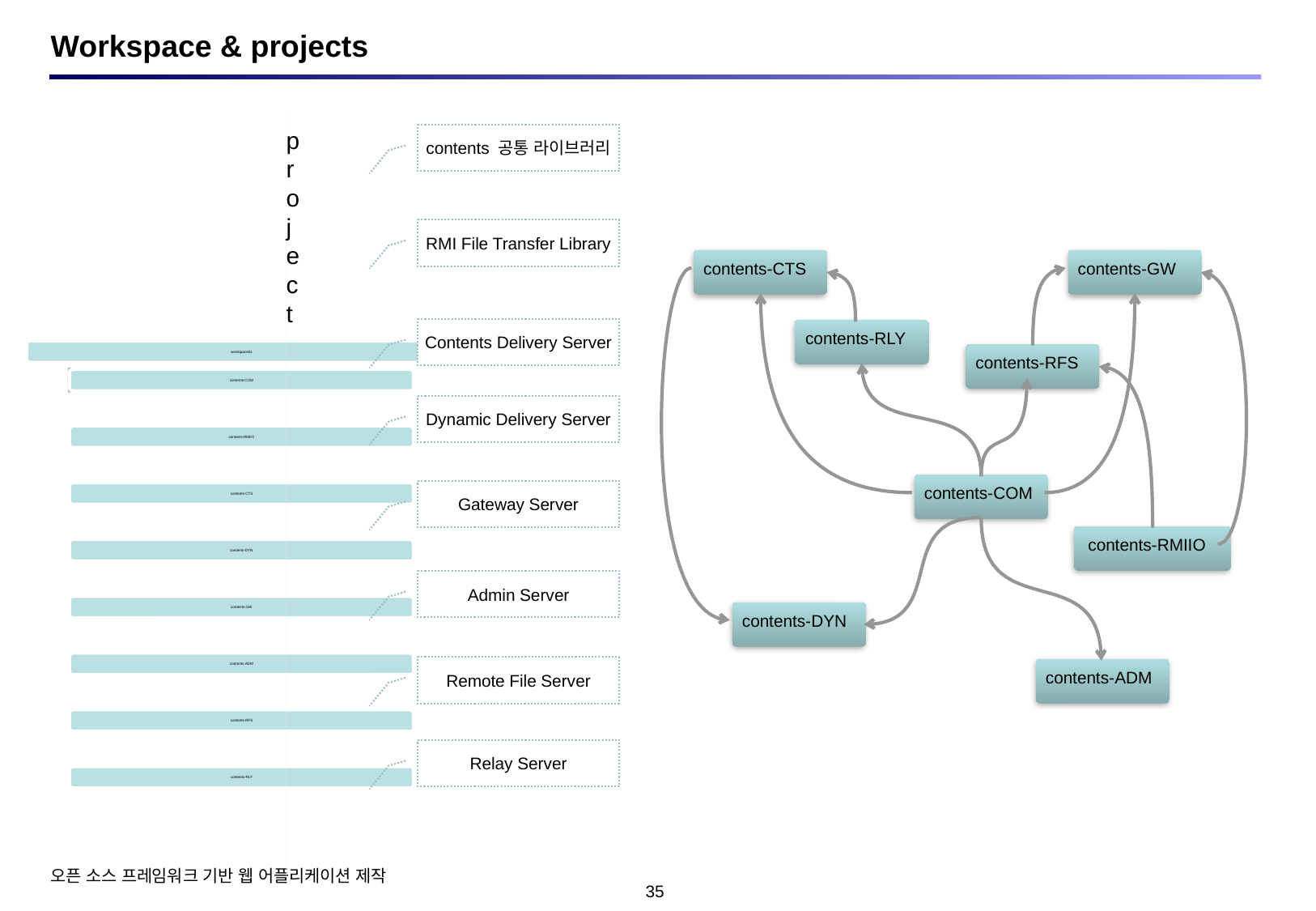

# Workspace & projects
workspace01
contents-COM
contents-RMIIO
workspace
project
contents-CTS
contents-DYN
contents-GW
contents-ADM
contents-RLY
contents-RFS
contents 공통 라이브러리
RMI File Transfer Library

contents-CTS

contents-GW
Contents Delivery Server

contents-RLY

contents-RFS
Dynamic Delivery Server

contents-COM
Gateway Server

contents-RMIIO
Admin Server

contents-DYN
Remote File Server

contents-ADM
Relay Server